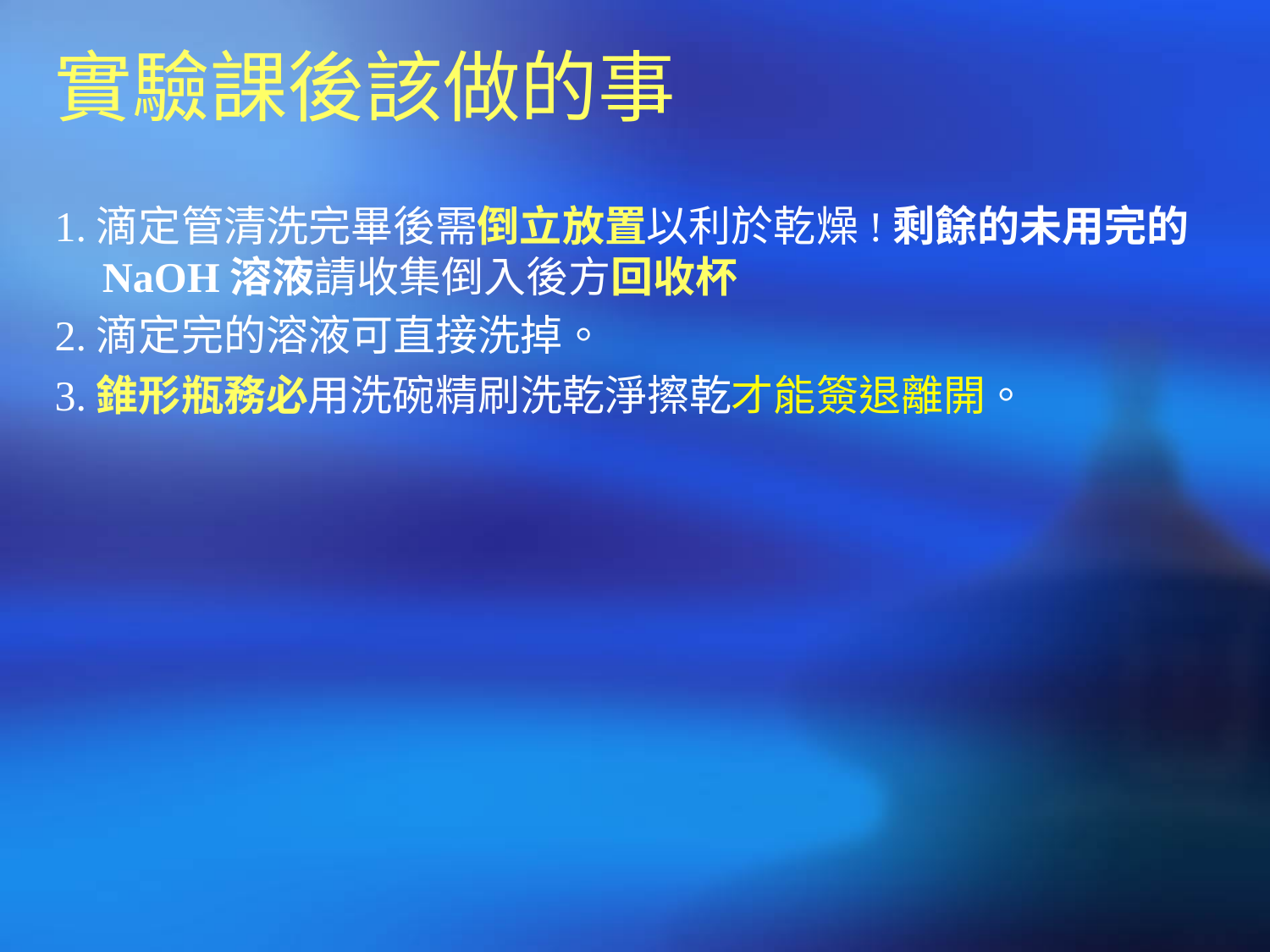

# 實驗課後該做的事

1.滴定管清洗完畢後需倒立放置以利於乾燥!剩餘的未用完的NaOH溶液請收集倒入後方回收杯
2.滴定完的溶液可直接洗掉。
3.錐形瓶務必用洗碗精刷洗乾淨擦乾才能簽退離開。